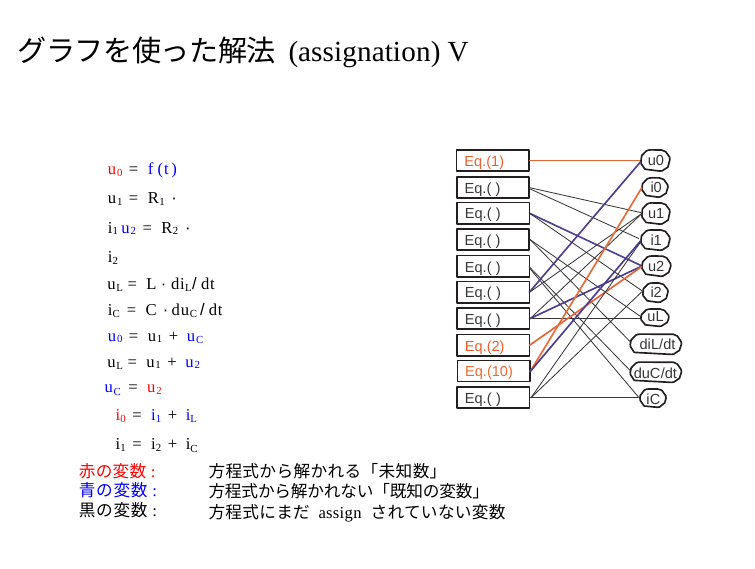

グラフを使った解法 (assignation) V of Equations V
u0 i0 u1 i1 u2 i2
uL
u0  = f (t) u1  = R1  · i1 u2  = R2  · i2
uL  = L · diL/dt iC  = C · duC /dt u0  = u1  + uC
uL  = u1  + u2 uC  = u2
i0  = i1  + iL
i1  = i2  + iC

Eq.(1)

Eq.( )

Eq.( )

Eq.( )

Eq.( )

Eq.( )

Eq.( )

diL/dt
Eq.(2)

Eq.(10)
duC/dt

Eq.( )

iC

方程式から解かれる「未知数」
方程式から解かれない「既知の変数」
方程式にまだ assign されていない変数
赤の変数:
青の変数:
黒の変数: